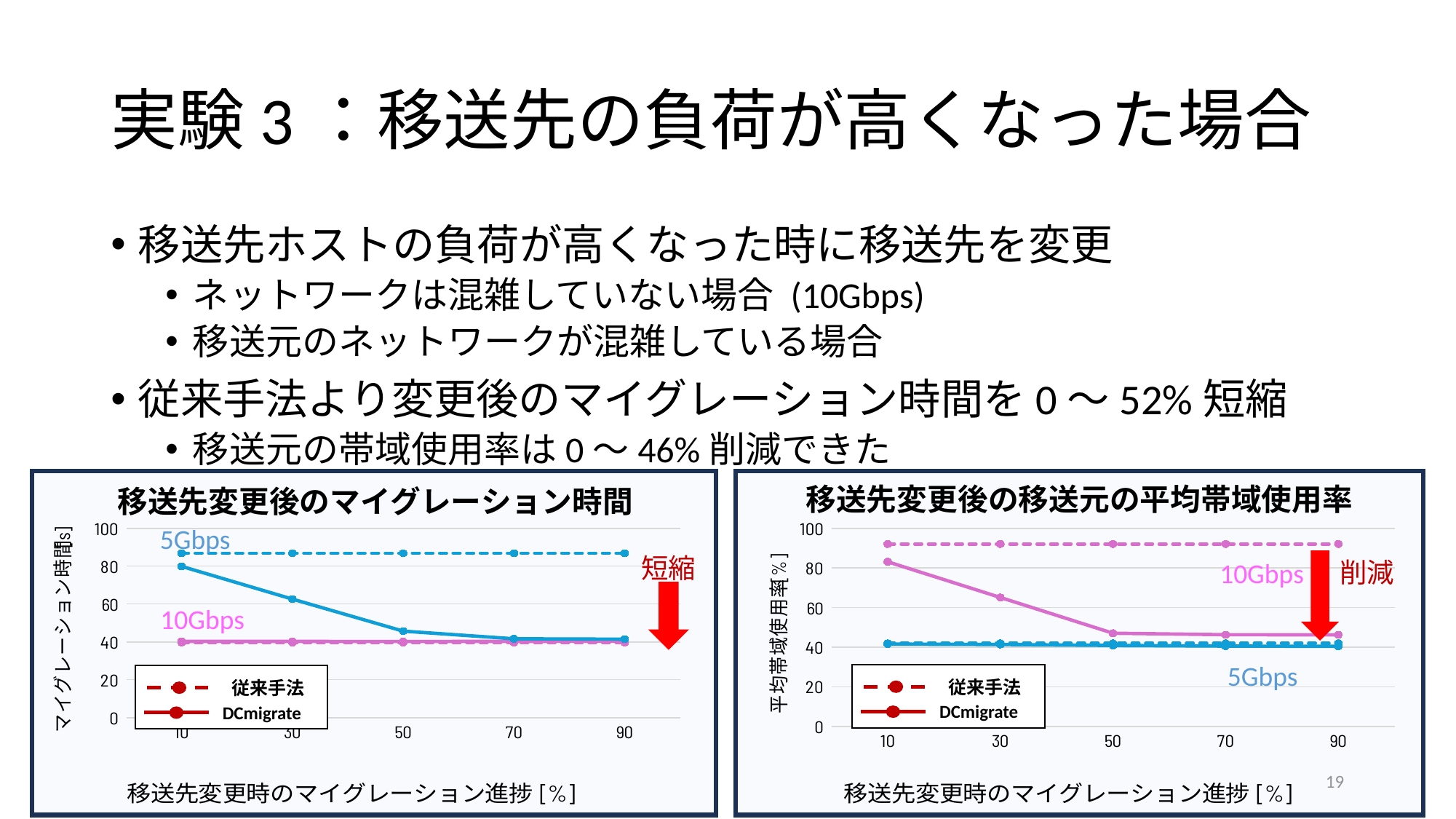

# 実験3：移送先の負荷が高くなった場合
移送先ホストの負荷が高くなった時に移送先を変更
ネットワークは混雑していない場合 (10Gbps)
移送元のネットワークが混雑している場合
従来手法より変更後のマイグレーション時間を0〜52%短縮
移送元の帯域使用率は0～46%削減できた

移送先変更後のマイグレーション時間

### Chart

| Category |  |  |  |  |
|---|---|---|---|---|
|  | 40.2896 | 39.63853333333334 | 79.89500000000001 | 86.85046666666668 |
|  | 40.2488 | 39.63853333333334 | 62.622 | 86.85046666666668 |
|  | 40.2118 | 39.63853333333334 | 45.699 | 86.85046666666668 |
|  | 40.303200000000004 | 39.63853333333334 | 41.6498 | 86.85046666666668 |
|  | 40.3522 | 39.63853333333334 | 41.422999999999995 | 86.85046666666668 |
5Gbps
短縮

10Gbps

従来手法

DCmigrate

移送先変更後の移送元の平均帯域使用率

### Chart

| Category |  |  |  |  |
|---|---|---|---|---|
|  | 83.11631066121282 | 92.11002534651463 | 41.60918613159772 | 41.955453800301974 |
|  | 65.12190236051757 | 92.11002534651463 | 41.39307160014052 | 41.955453800301974 |
|  | 47.071158916337986 | 92.11002534651463 | 40.897266164773846 | 41.955453800301974 |
|  | 46.32762788106155 | 92.11002534651463 | 40.568436014962856 | 41.955453800301974 |
|  | 46.24837022377961 | 92.11002534651463 | 40.45994983270164 | 41.955453800301974 |
削減
10Gbps

5Gbps

従来手法

DCmigrate

19